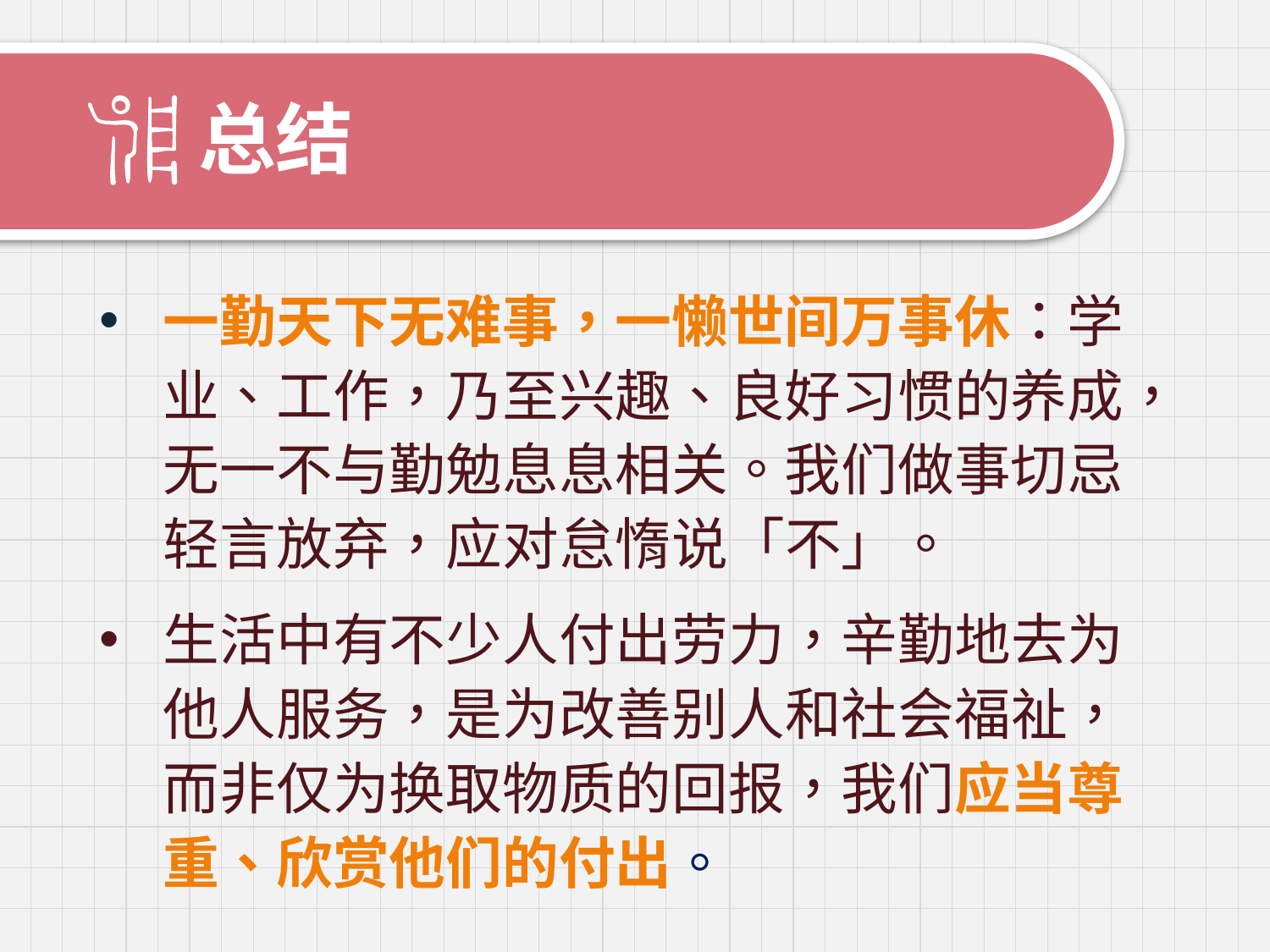

# 总结

一勤天下无难事，一懒世间万事休：学业、工作，乃至兴趣、良好习惯的养成，无一不与勤勉息息相关。我们做事切忌轻言放弃，应对怠惰说「不」。
生活中有不少人付出劳力，辛勤地去为他人服务，是为改善别人和社会福祉，而非仅为换取物质的回报，我们应当尊重、欣赏他们的付出。